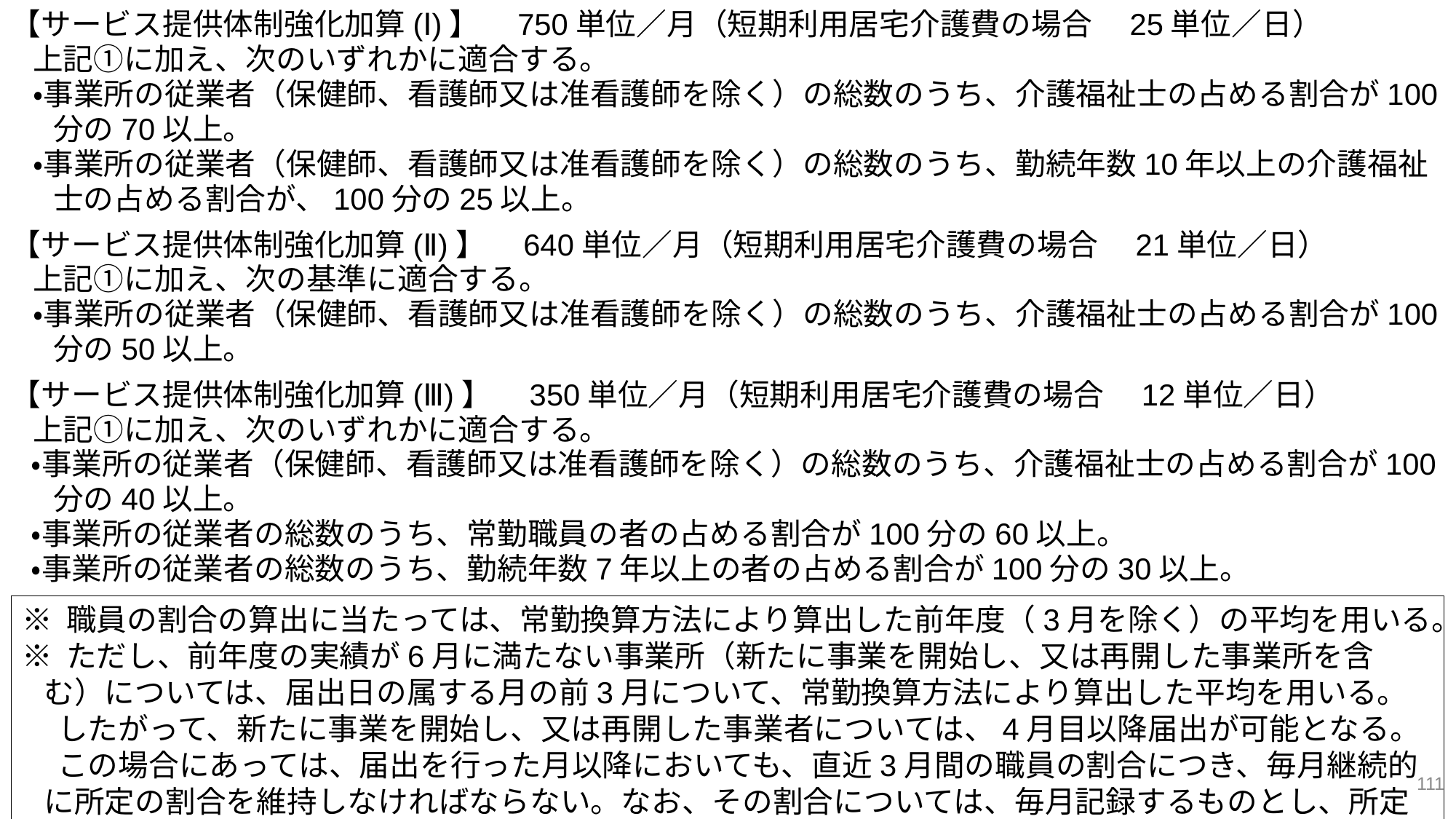

【サービス提供体制強化加算(Ⅰ)】　750単位／月（短期利用居宅介護費の場合　25単位／日）
上記①に加え、次のいずれかに適合する。
・事業所の従業者（保健師、看護師又は准看護師を除く）の総数のうち、介護福祉士の占める割合が100分の70以上。
・事業所の従業者（保健師、看護師又は准看護師を除く）の総数のうち、勤続年数10年以上の介護福祉士の占める割合が、100分の25以上。

【サービス提供体制強化加算(Ⅱ)】　640単位／月（短期利用居宅介護費の場合　21単位／日）
上記①に加え、次の基準に適合する。
・事業所の従業者（保健師、看護師又は准看護師を除く）の総数のうち、介護福祉士の占める割合が100分の50以上。

【サービス提供体制強化加算(Ⅲ)】　350単位／月（短期利用居宅介護費の場合　12単位／日）
上記①に加え、次のいずれかに適合する。
・事業所の従業者（保健師、看護師又は准看護師を除く）の総数のうち、介護福祉士の占める割合が100分の40以上。
・事業所の従業者の総数のうち、常勤職員の者の占める割合が100分の60以上。
・事業所の従業者の総数のうち、勤続年数7年以上の者の占める割合が100分の30以上。
※ 職員の割合の算出に当たっては、常勤換算方法により算出した前年度（3月を除く）の平均を用いる。
※ ただし、前年度の実績が6月に満たない事業所（新たに事業を開始し、又は再開した事業所を含む）については、届出日の属する月の前3月について、常勤換算方法により算出した平均を用いる。
したがって、新たに事業を開始し、又は再開した事業者については、4月目以降届出が可能となる。
この場合にあっては、届出を行った月以降においても、直近3月間の職員の割合につき、毎月継続的に所定の割合を維持しなければならない。なお、その割合については、毎月記録するものとし、所定

111